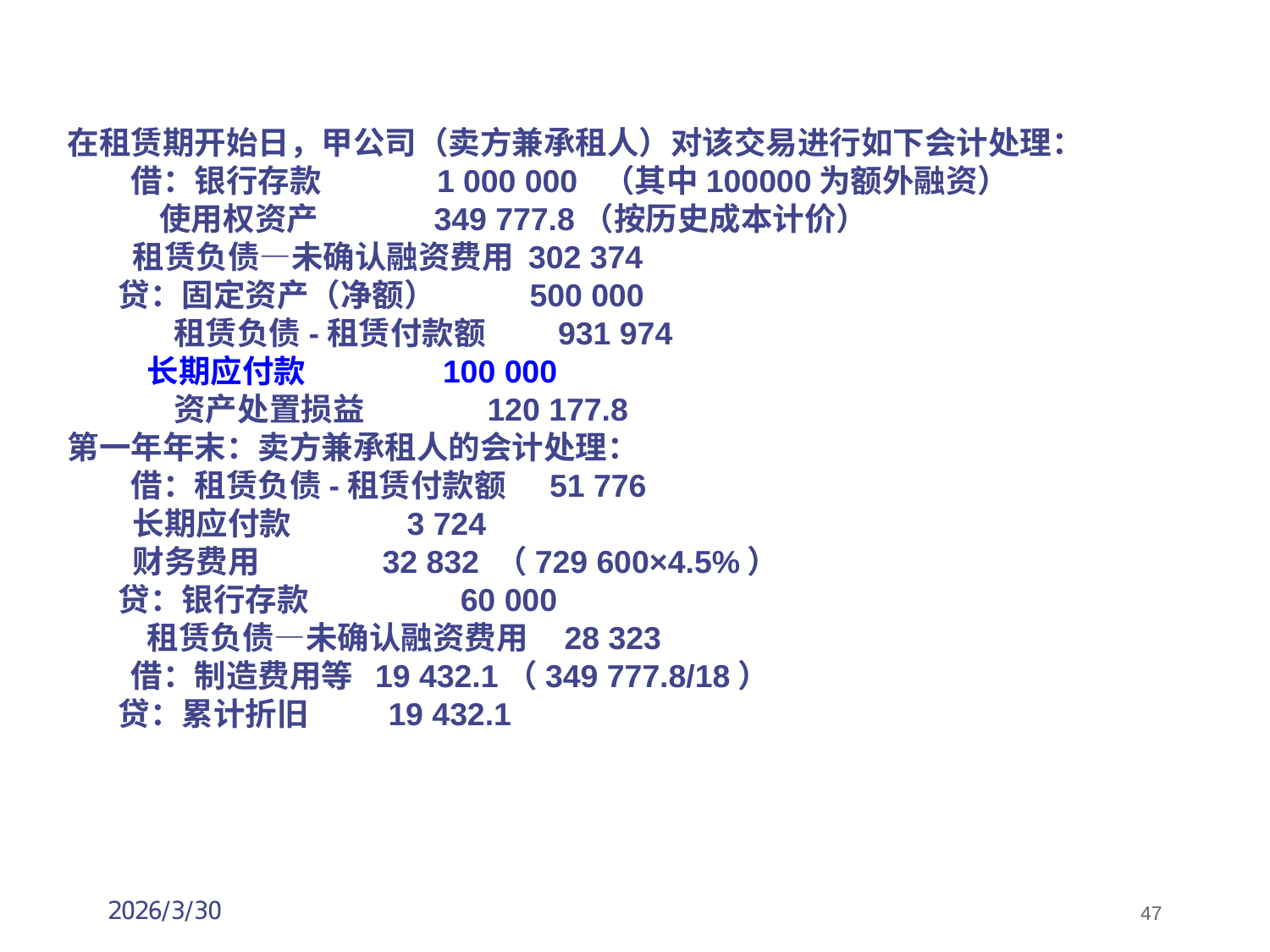

在租赁期开始日，甲公司（卖方兼承租人）对该交易进行如下会计处理：
　　借：银行存款               1 000 000  （其中100000为额外融资）
　　    使用权资产               349 777.8（按历史成本计价）
        租赁负债—未确认融资费用 302 374
      贷：固定资产（净额）            500 000
　　      租赁负债-租赁付款额         931 974
          长期应付款                  100 000
　　      资产处置损益                120 177.8
第一年年末：卖方兼承租人的会计处理：
　　借：租赁负债-租赁付款额     51 776
        长期应付款               3 724
        财务费用                32 832 （729 600×4.5%）
      贷：银行存款                    60 000
          租赁负债—未确认融资费用    28 323
　　借：制造费用等  19 432.1（349 777.8/18）
      贷：累计折旧          19 432.1
2026/3/30
47